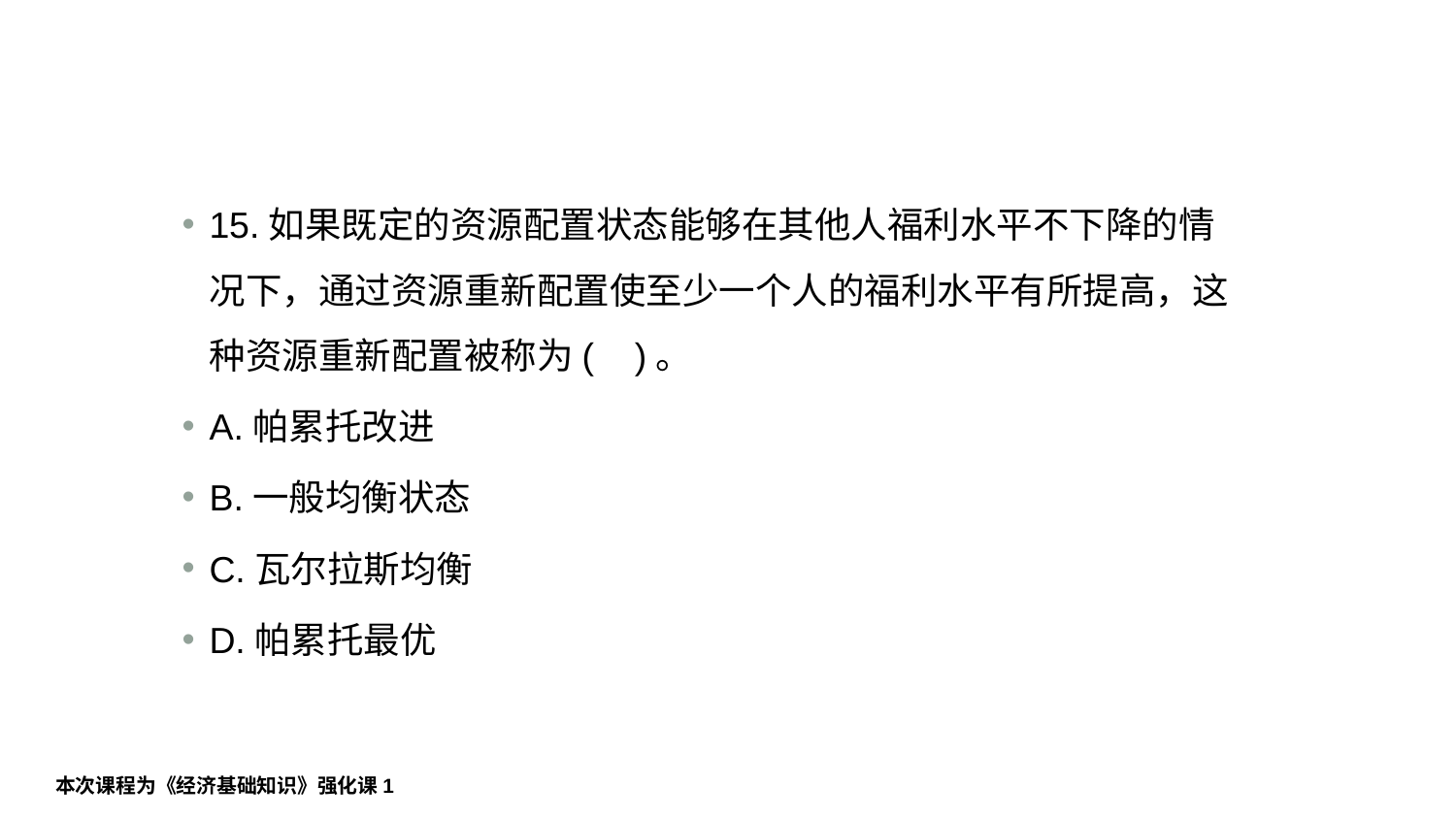

#
15.如果既定的资源配置状态能够在其他人福利水平不下降的情况下，通过资源重新配置使至少一个人的福利水平有所提高，这种资源重新配置被称为(    )。
A.帕累托改进
B.一般均衡状态
C.瓦尔拉斯均衡
D.帕累托最优